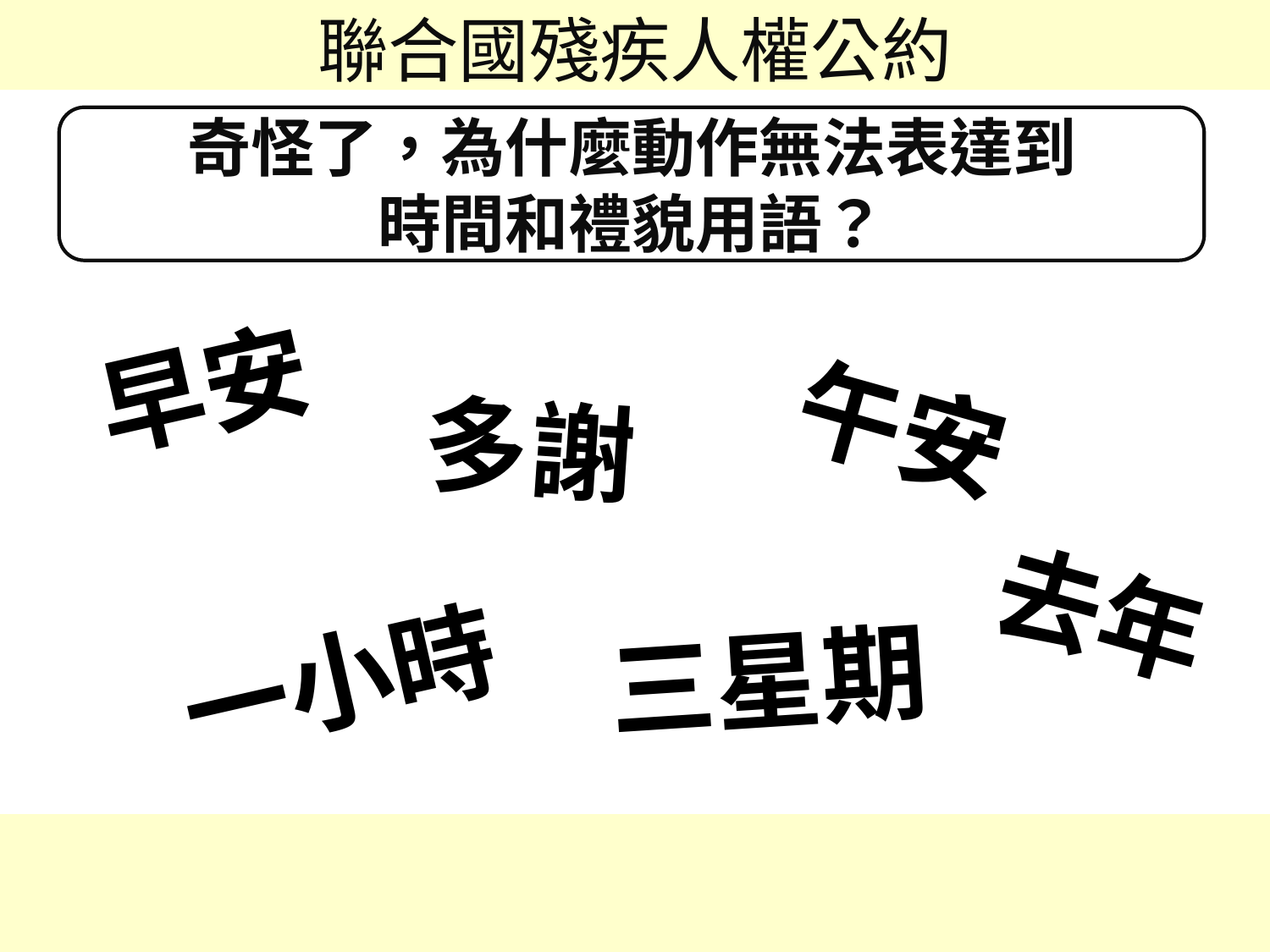

聯合國殘疾人權公約
奇怪了，為什麼動作無法表達到
時間和禮貌用語？
早安
午安
多謝
去年
一小時
三星期